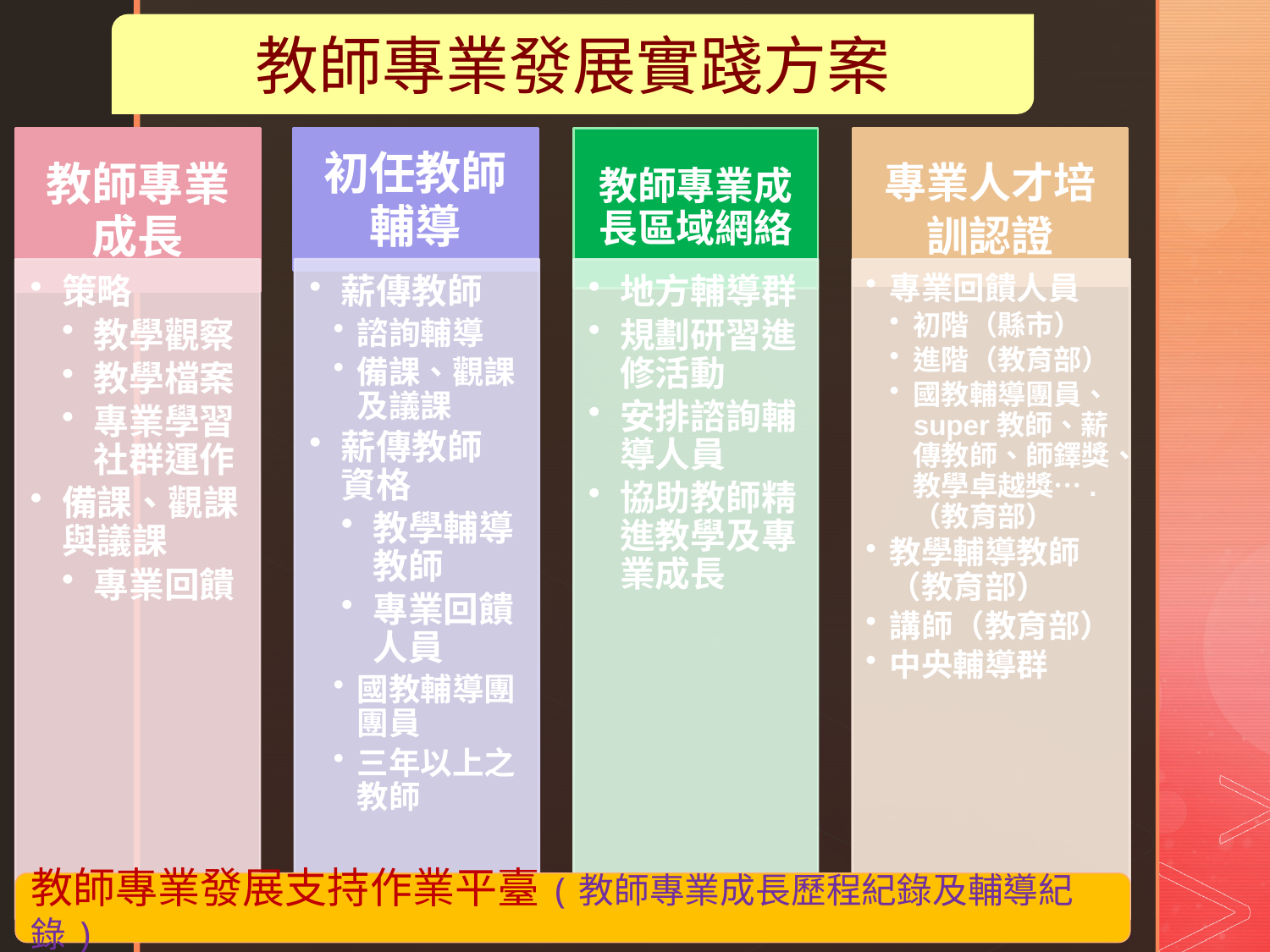

教師專業發展實踐方案
教師專業成長
策略
教學觀察
教學檔案
專業學習社群運作
備課、觀課與議課
專業回饋
初任教師輔導
薪傳教師
諮詢輔導
備課、觀課及議課
薪傳教師
資格
教學輔導教師
專業回饋人員
國教輔導團團員
三年以上之教師
教師專業成長區域網絡
地方輔導群
規劃研習進修活動
安排諮詢輔導人員
協助教師精進教學及專業成長
專業人才培訓認證
專業回饋人員
初階（縣市）
進階（教育部）
國教輔導團員、super教師、薪傳教師、師鐸獎、教學卓越獎….（教育部）
教學輔導教師（教育部）
講師（教育部）
中央輔導群
教師專業發展支持作業平臺(教師專業成長歷程紀錄及輔導紀錄)